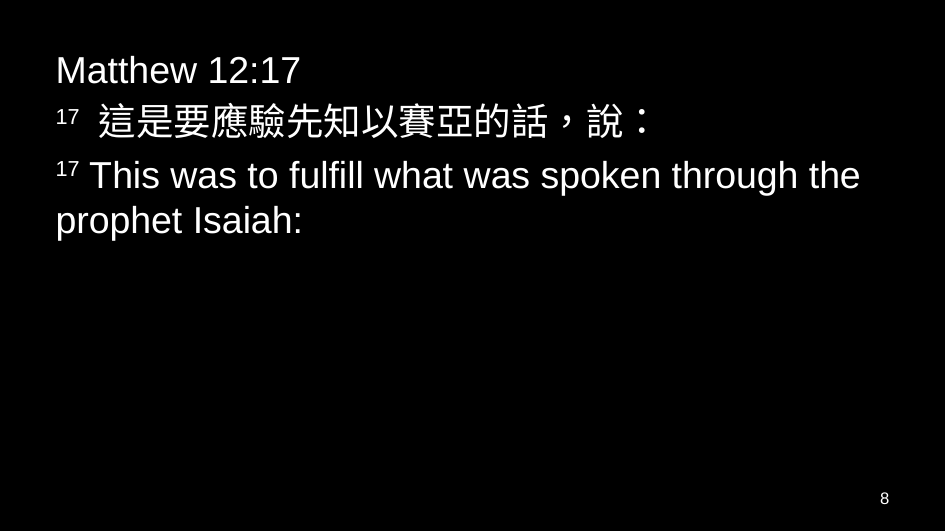

Matthew 12:17
17 這是要應驗先知以賽亞的話，說：
17 This was to fulfill what was spoken through the prophet Isaiah:

8